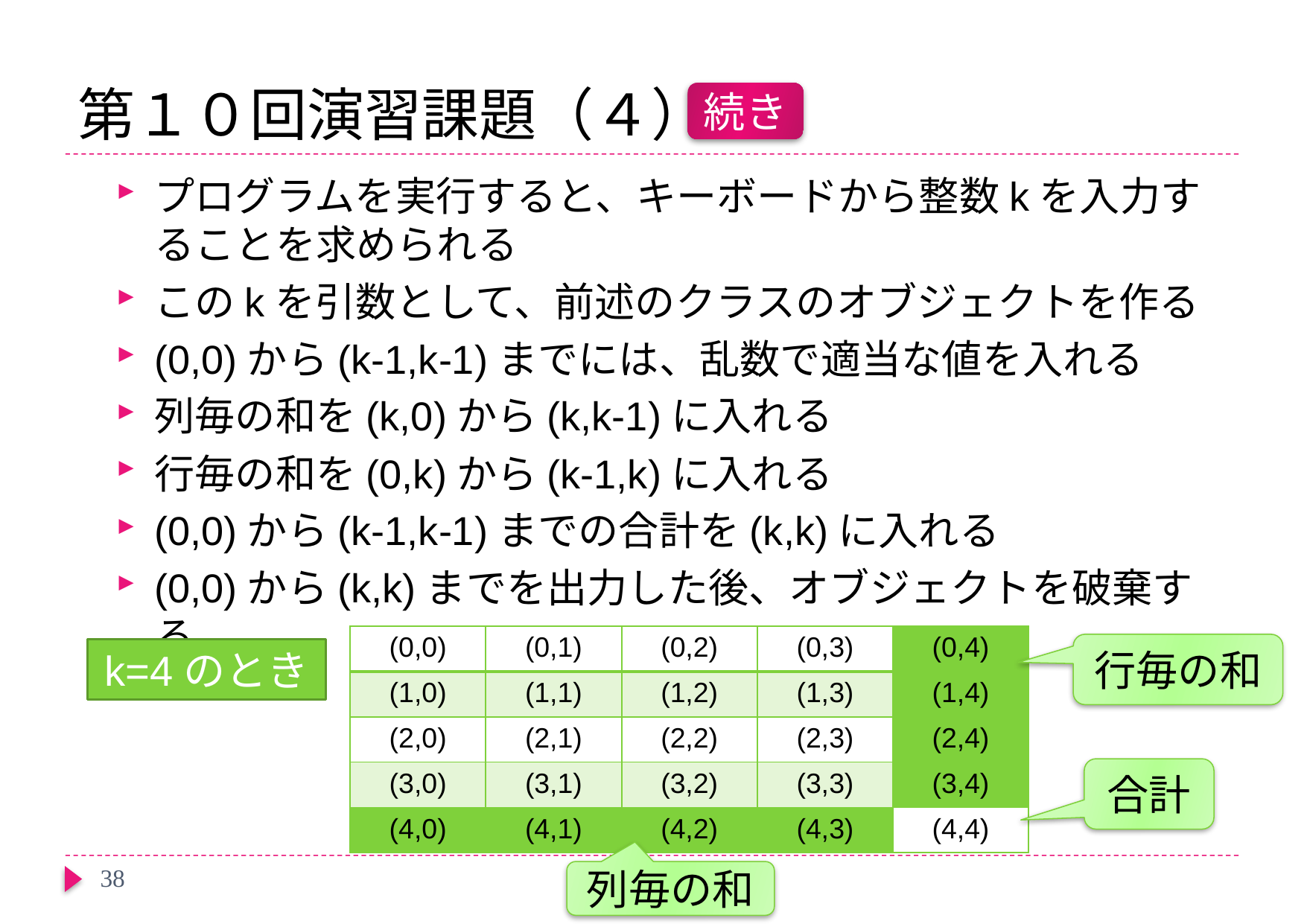

# 第１０回演習課題（４）
続き
プログラムを実行すると、キーボードから整数kを入力することを求められる
このkを引数として、前述のクラスのオブジェクトを作る
(0,0)から(k-1,k-1)までには、乱数で適当な値を入れる
列毎の和を(k,0)から(k,k-1)に入れる
行毎の和を(0,k)から(k-1,k)に入れる
(0,0)から(k-1,k-1)までの合計を(k,k)に入れる
(0,0)から(k,k)までを出力した後、オブジェクトを破棄する
| (0,0) | (0,1) | (0,2) | (0,3) | (0,4) |
| --- | --- | --- | --- | --- |
| (1,0) | (1,1) | (1,2) | (1,3) | (1,4) |
| (2,0) | (2,1) | (2,2) | (2,3) | (2,4) |
| (3,0) | (3,1) | (3,2) | (3,3) | (3,4) |
| (4,0) | (4,1) | (4,2) | (4,3) | (4,4) |
行毎の和
k=4のとき
合計
38
列毎の和